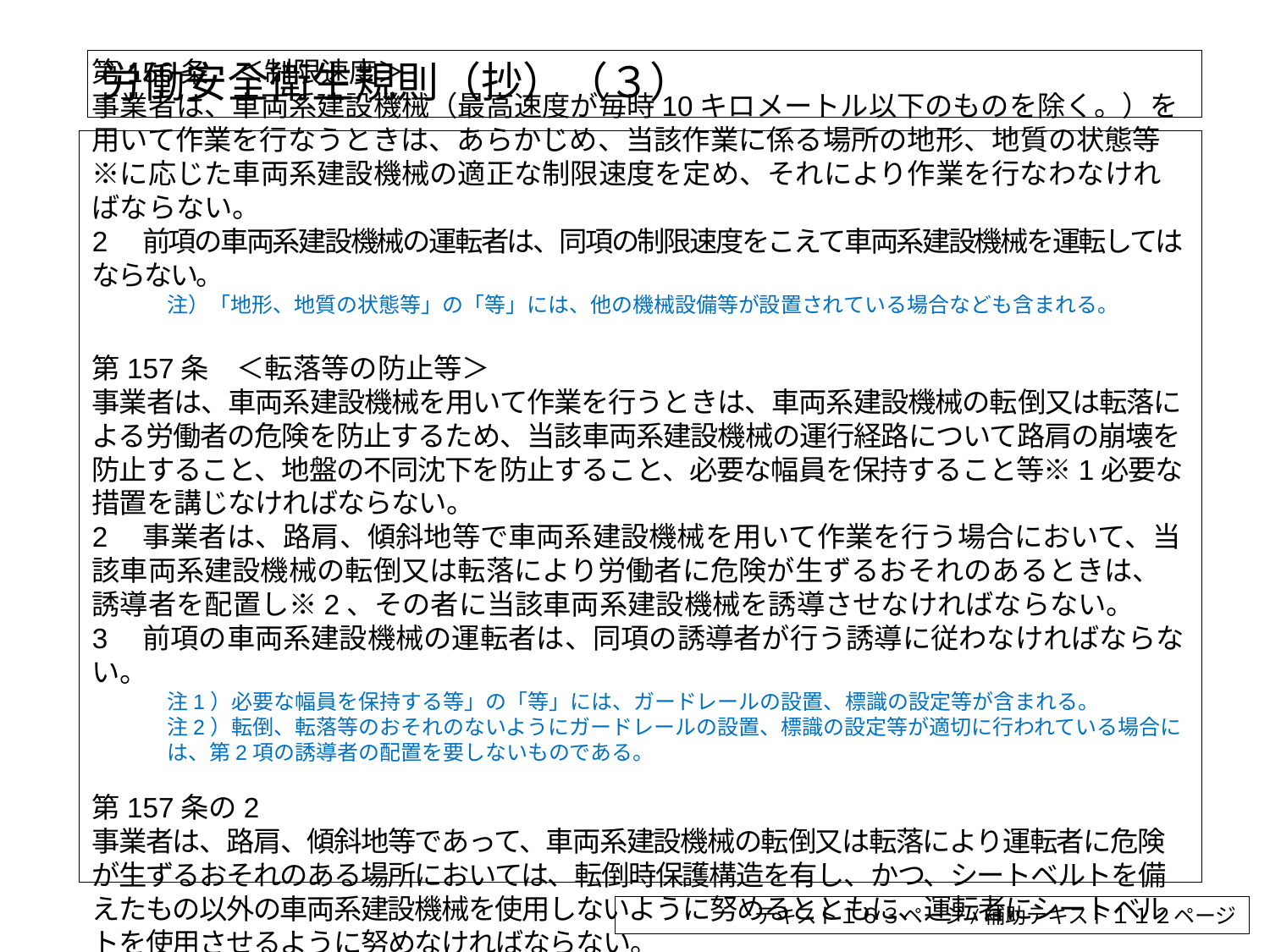

# 労働安全衛生規則（抄）（３）
第156条　＜制限速度＞
事業者は、車両系建設機械（最高速度が毎時10キロメートル以下のものを除く。）を用いて作業を行なうときは、あらかじめ、当該作業に係る場所の地形、地質の状態等※に応じた車両系建設機械の適正な制限速度を定め、それにより作業を行なわなければならない。
2　前項の車両系建設機械の運転者は、同項の制限速度をこえて車両系建設機械を運転してはならない。
注）「地形、地質の状態等」の「等」には、他の機械設備等が設置されている場合なども含まれる。

第157条　＜転落等の防止等＞
事業者は、車両系建設機械を用いて作業を行うときは、車両系建設機械の転倒又は転落による労働者の危険を防止するため、当該車両系建設機械の運行経路について路肩の崩壊を防止すること、地盤の不同沈下を防止すること、必要な幅員を保持すること等※1必要な措置を講じなければならない。
2　事業者は、路肩、傾斜地等で車両系建設機械を用いて作業を行う場合において、当該車両系建設機械の転倒又は転落により労働者に危険が生ずるおそれのあるときは、誘導者を配置し※2、その者に当該車両系建設機械を誘導させなければならない。
3　前項の車両系建設機械の運転者は、同項の誘導者が行う誘導に従わなければならない。
注1）必要な幅員を保持する等」の「等」には、ガードレールの設置、標識の設定等が含まれる。
注2）転倒、転落等のおそれのないようにガードレールの設置、標識の設定等が適切に行われている場合には、第2項の誘導者の配置を要しないものである。

第157条の2
事業者は、路肩、傾斜地等であって、車両系建設機械の転倒又は転落により運転者に危険が生ずるおそれのある場所においては、転倒時保護構造を有し、かつ、シートベルトを備えたもの以外の車両系建設機械を使用しないように努めるとともに、運転者にシートベルトを使用させるように努めなければならない。
テキスト１６３ページ/補助テキスト１１２ページ